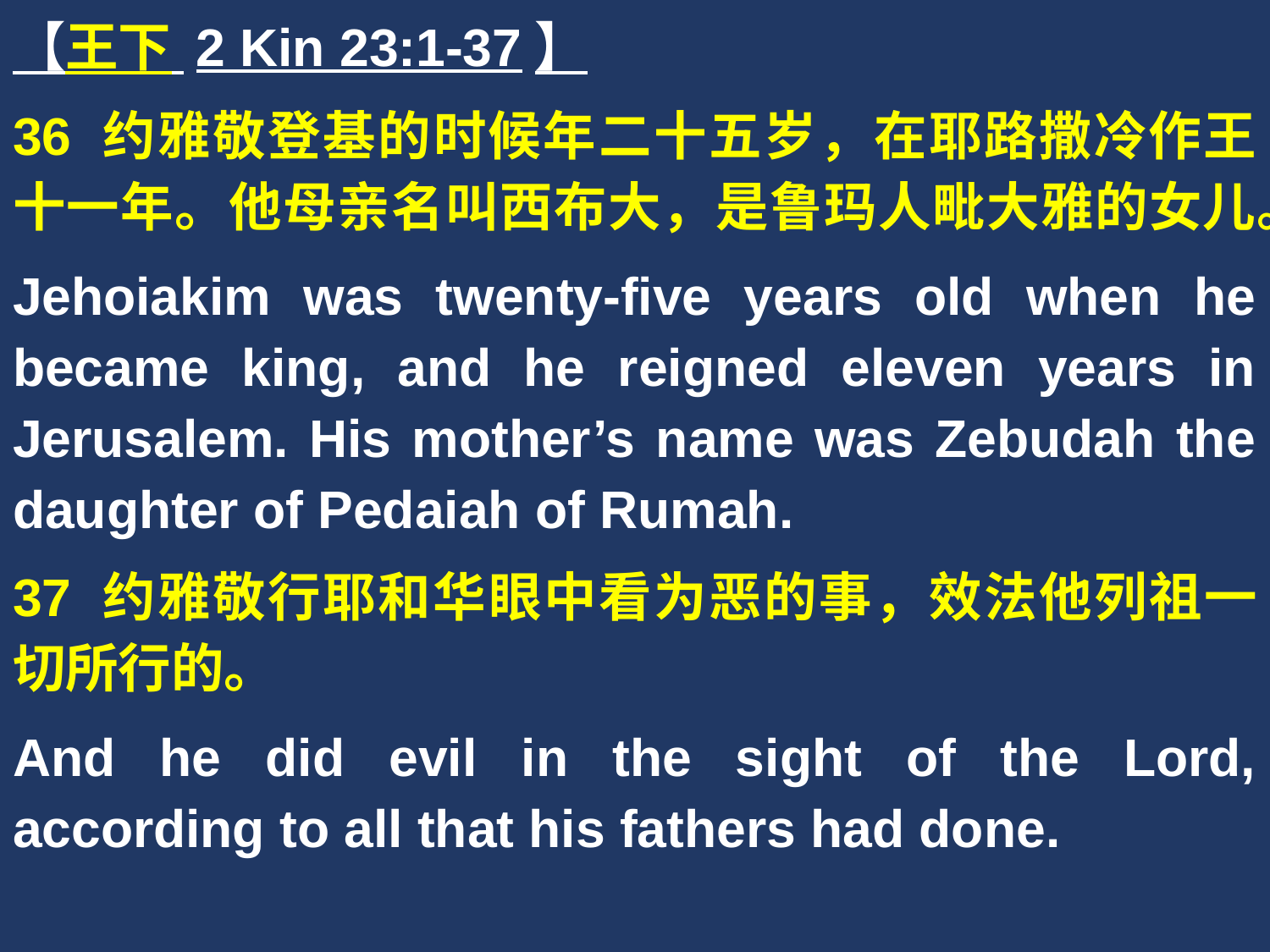

【王下 2 Kin 23:1-37】
36 约雅敬登基的时候年二十五岁，在耶路撒冷作王十一年。他母亲名叫西布大，是鲁玛人毗大雅的女儿。
Jehoiakim was twenty-five years old when he became king, and he reigned eleven years in Jerusalem. His mother’s name was Zebudah the daughter of Pedaiah of Rumah.
37 约雅敬行耶和华眼中看为恶的事，效法他列祖一切所行的。
And he did evil in the sight of the Lord, according to all that his fathers had done.